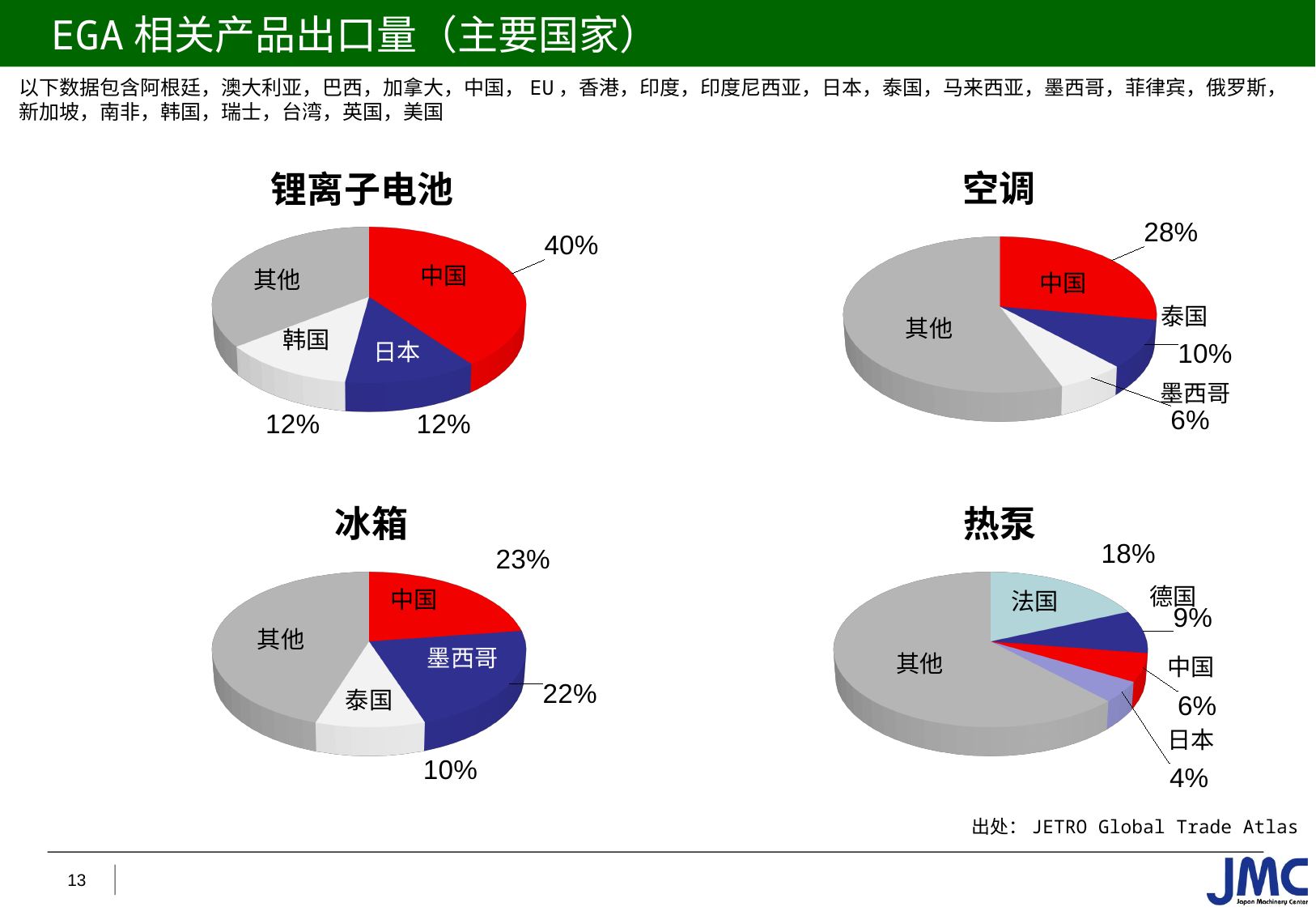

EGA相关产品出口量（主要国家）
以下数据包含阿根廷，澳大利亚，巴西，加拿大，中国，EU，香港，印度，印度尼西亚，日本，泰国，马来西亚，墨西哥，菲律宾，俄罗斯，
新加坡，南非，韩国，瑞士，台湾，英国，美国

[unsupported chart]

[unsupported chart]

中国
其他
中国
泰国
其他
韩国
日本
墨西哥

[unsupported chart]

中国
其他
墨西哥
泰国

[unsupported chart]

德国
法国
其他
中国
日本
出处：JETRO Global Trade Atlas